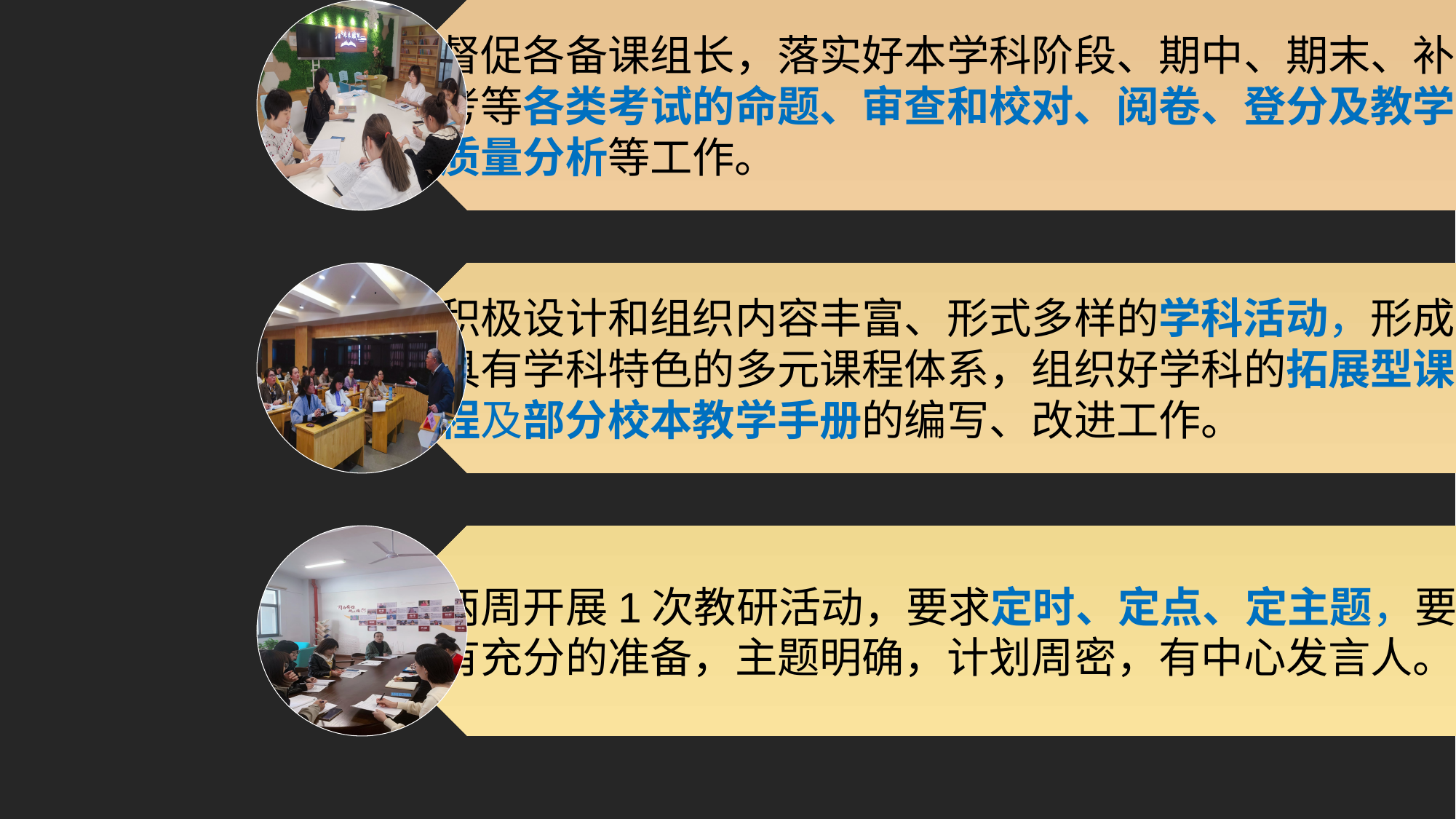

督促各备课组长，落实好本学科阶段、期中、期末、补考等各类考试的命题、审查和校对、阅卷、登分及教学质量分析等工作。
积极设计和组织内容丰富、形式多样的学科活动，形成具有学科特色的多元课程体系，组织好学科的拓展型课程及部分校本教学手册的编写、改进工作。
两周开展1次教研活动，要求定时、定点、定主题，要有充分的准备，主题明确，计划周密，有中心发言人。